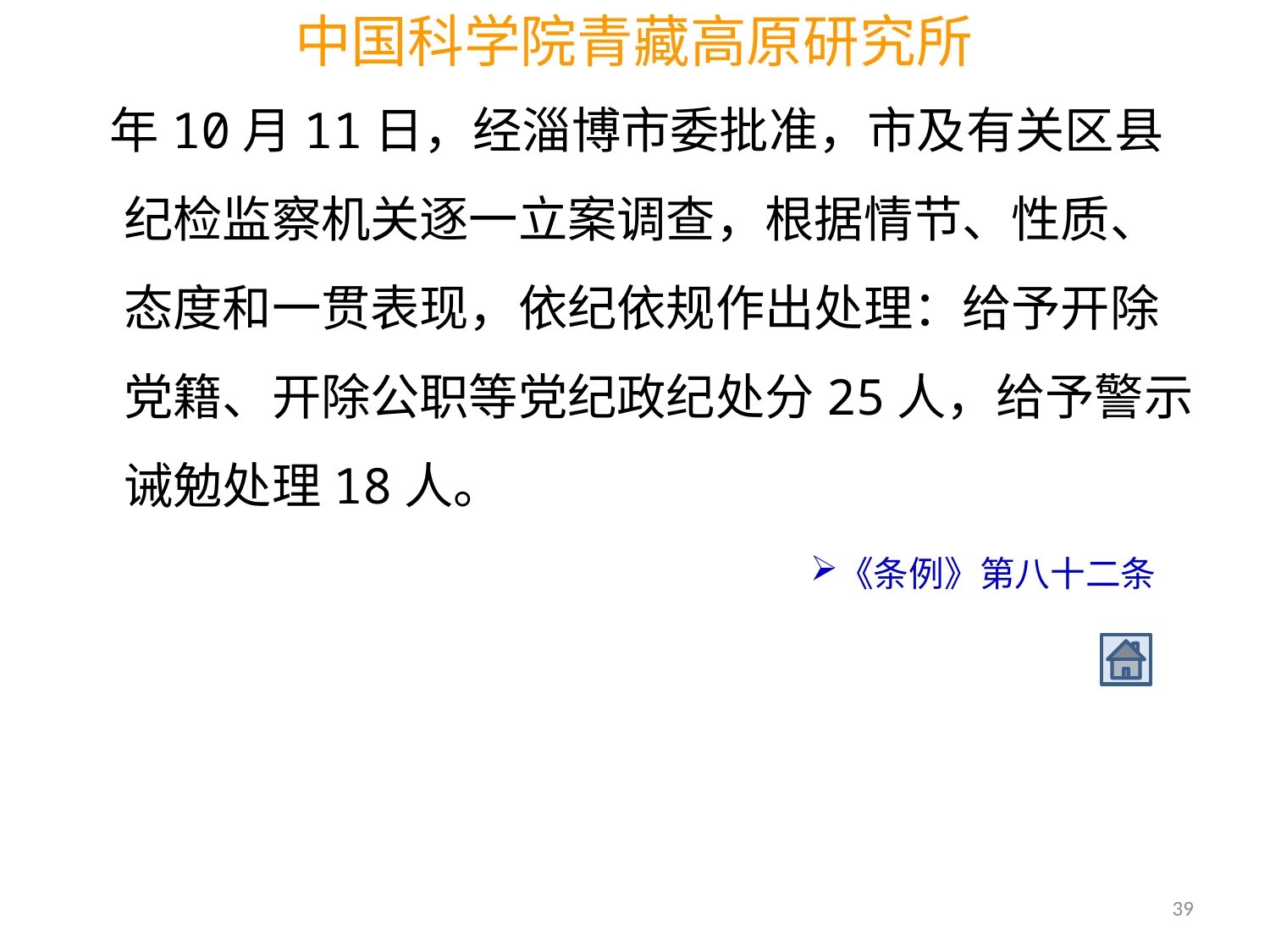

年10月11日，经淄博市委批准，市及有关区县纪检监察机关逐一立案调查，根据情节、性质、态度和一贯表现，依纪依规作出处理：给予开除党籍、开除公职等党纪政纪处分25人，给予警示诫勉处理18人。
《条例》第八十二条

39